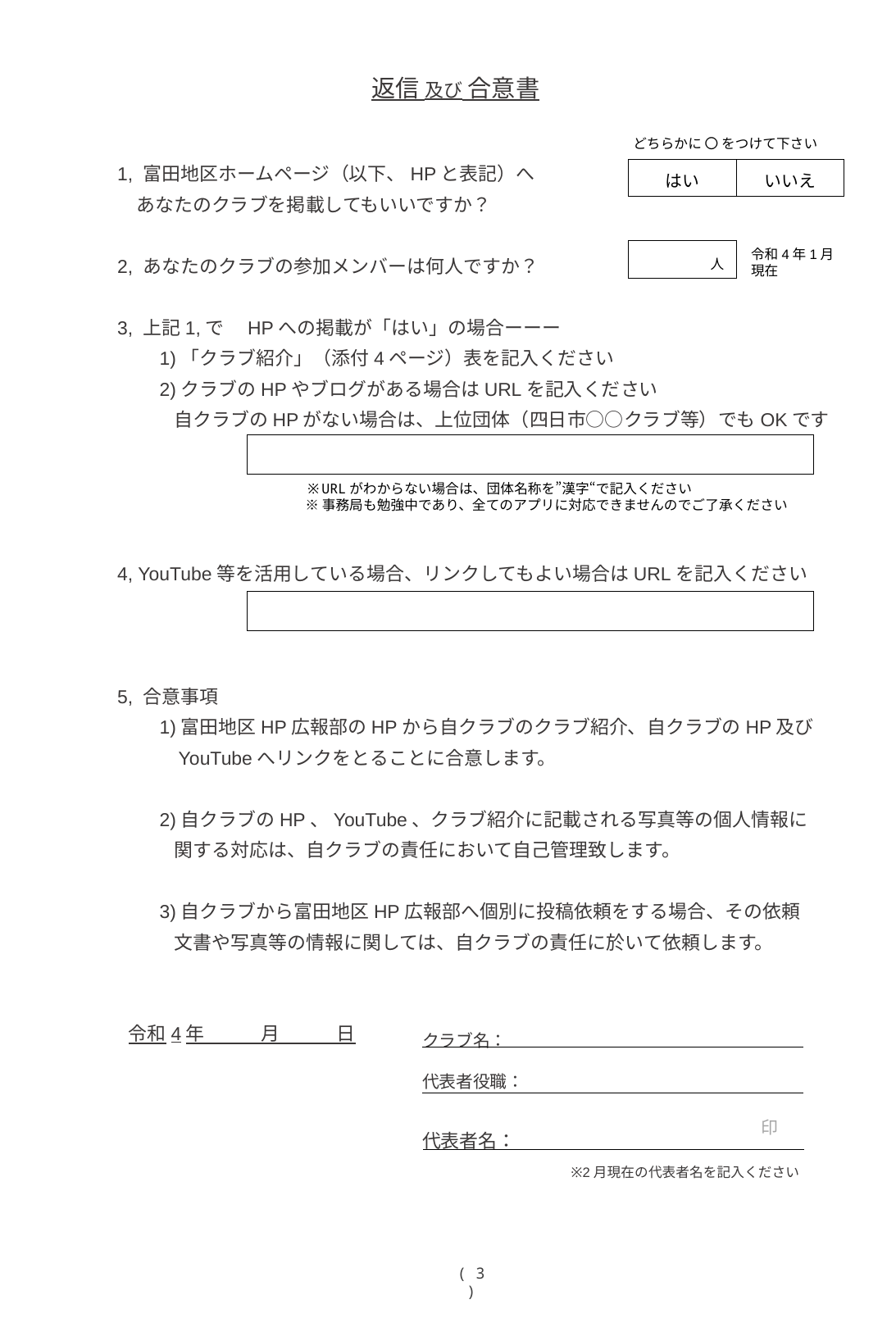

# 返信 及び 合意書
どちらかに 〇 をつけて下さい
1, 富田地区ホームページ（以下、HPと表記）へ
　あなたのクラブを掲載してもいいですか？

2, あなたのクラブの参加メンバーは何人ですか？

3, 上記1,で　HPへの掲載が「はい」の場合ーーー
　　1)「クラブ紹介」（添付4ページ）表を記入ください
　　2)クラブのHPやブログがある場合はURLを記入ください
　　　自クラブのHPがない場合は、上位団体（四日市○○クラブ等）でもOKです

4, YouTube等を活用している場合、リンクしてもよい場合はURLを記入ください

5, 合意事項
　　1)富田地区HP広報部のHPから自クラブのクラブ紹介、自クラブのHP及び
　　　YouTubeへリンクをとることに合意します。

　　2)自クラブのHP、YouTube、クラブ紹介に記載される写真等の個人情報に
　　　関する対応は、自クラブの責任において自己管理致します。

　　3)自クラブから富田地区HP広報部へ個別に投稿依頼をする場合、その依頼
　　　文書や写真等の情報に関しては、自クラブの責任に於いて依頼します。
はい
いいえ
令和4年1月現在
人

※URLがわからない場合は、団体名称を”漢字“で記入ください
※事務局も勉強中であり、全てのアプリに対応できませんのでご了承ください

クラブ名：
代表者役職：
代表者名：
令和4年　　　月　　　日
印
※2月現在の代表者名を記入ください
( 3 )